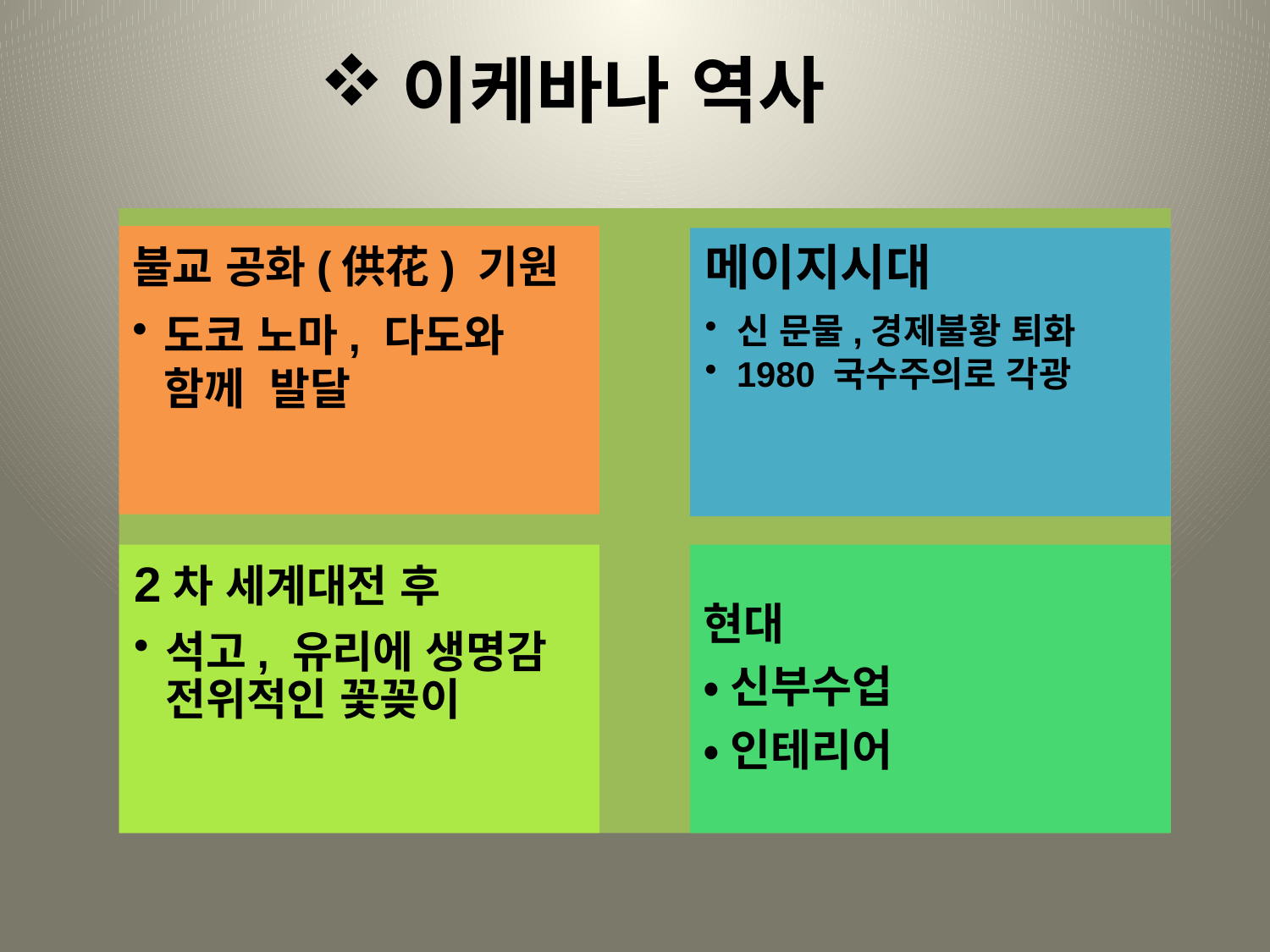

# 이케바나 역사
메이지시대
신 문물,경제불황 퇴화
1980 국수주의로 각광
현대
•신부수업
•인테리어
2차 세계대전 후
석고, 유리에 생명감    전위적인 꽃꽂이
불교 공화(供花) 기원
도코 노마, 다도와      함께  발달